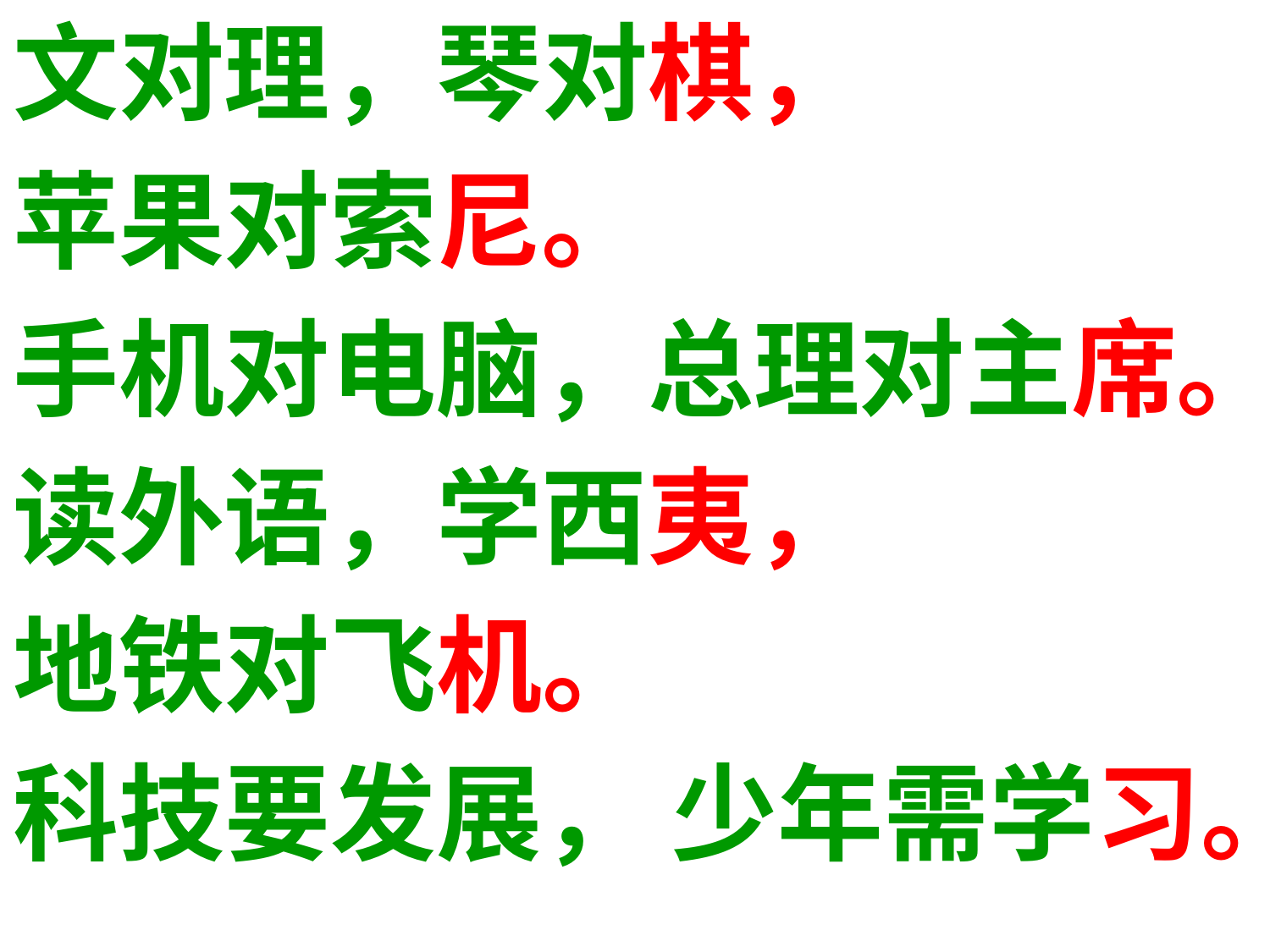

文对理，琴对棋，
苹果对索尼。
手机对电脑，总理对主席。
读外语，学西夷，
地铁对飞机。
科技要发展， 少年需学习。